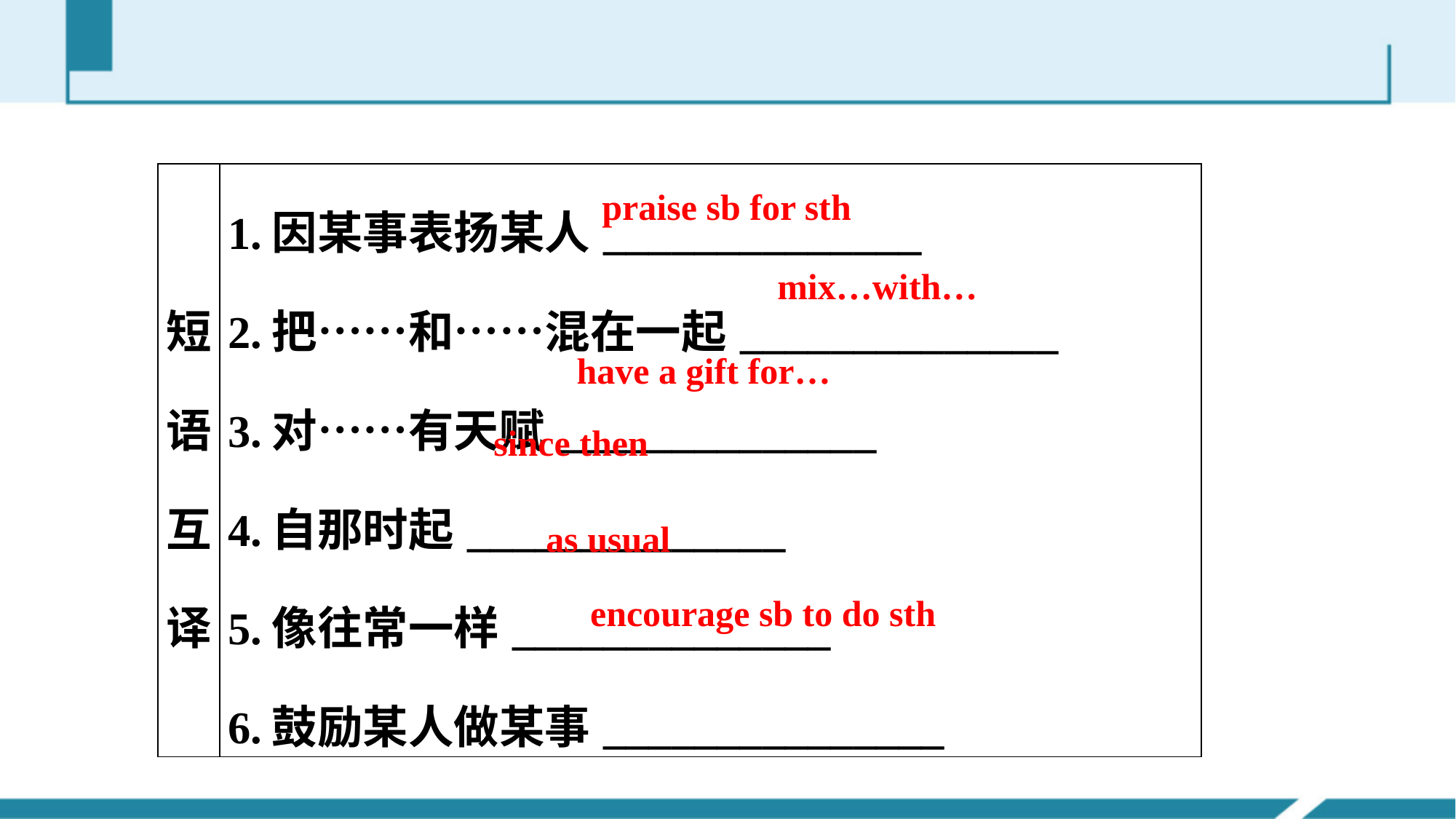

| 短语互译 | 1.因某事表扬某人\_\_\_\_\_\_\_\_\_\_\_\_\_\_ 2.把……和……混在一起\_\_\_\_\_\_\_\_\_\_\_\_\_\_ 3.对……有天赋\_\_\_\_\_\_\_\_\_\_\_\_\_\_ 4.自那时起\_\_\_\_\_\_\_\_\_\_\_\_\_\_ 5.像往常一样\_\_\_\_\_\_\_\_\_\_\_\_\_\_ 6.鼓励某人做某事\_\_\_\_\_\_\_\_\_\_\_\_\_\_\_ |
| --- | --- |
praise sb for sth
mix…with…
have a gift for…
since then
as usual
encourage sb to do sth